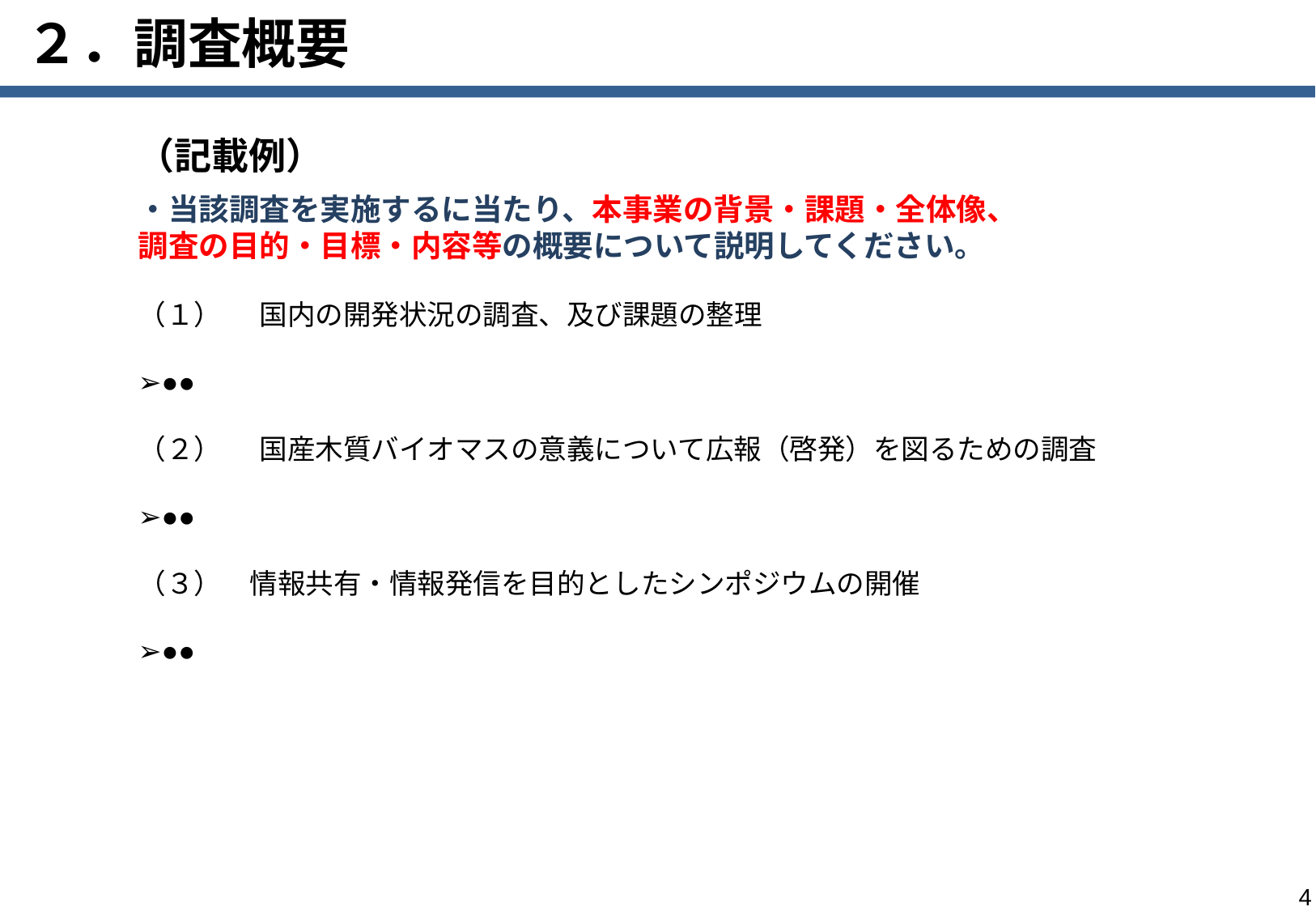

# ２．調査概要
（記載例）
・当該調査を実施するに当たり、本事業の背景・課題・全体像、
調査の目的・目標・内容等の概要について説明してください。

（１）	国内の開発状況の調査、及び課題の整理

➢●●

（２）	国産木質バイオマスの意義について広報（啓発）を図るための調査

➢●●

（３）　情報共有・情報発信を目的としたシンポジウムの開催

➢●●

4